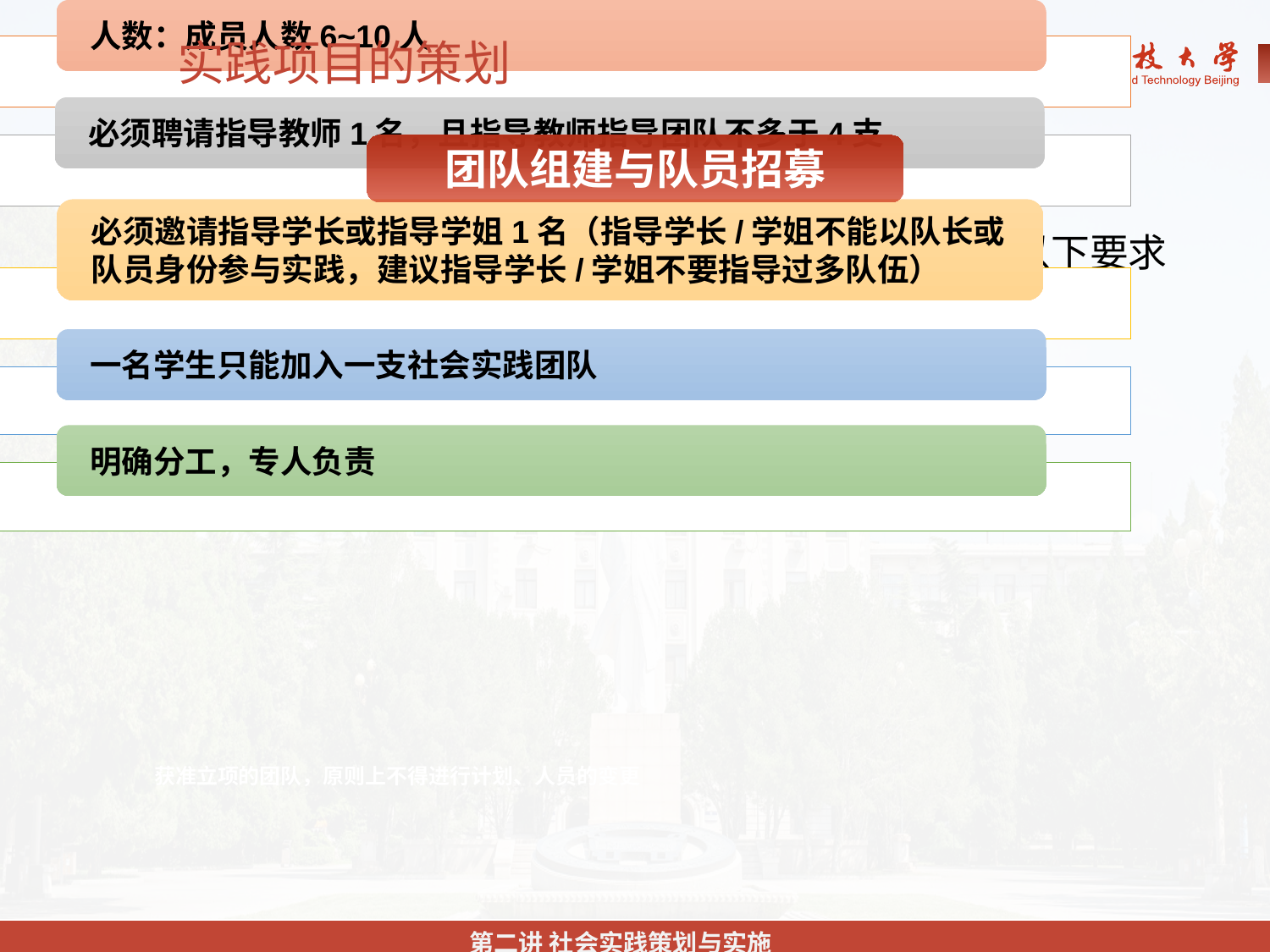

实践项目的策划
团队组建与队员招募
团队实践是大学生社会实践的主要形式，团队组建有以下要求

人数：成员人数6~10人

必须聘请指导教师1名，且指导教师指导团队不多于4支

必须邀请指导学长或指导学姐1名（指导学长/学姐不能以队长或队员身份参与实践，建议指导学长/学姐不要指导过多队伍）

一名学生只能加入一支社会实践团队

明确分工，专人负责
获准立项的团队，原则上不得进行计划、人员的变更